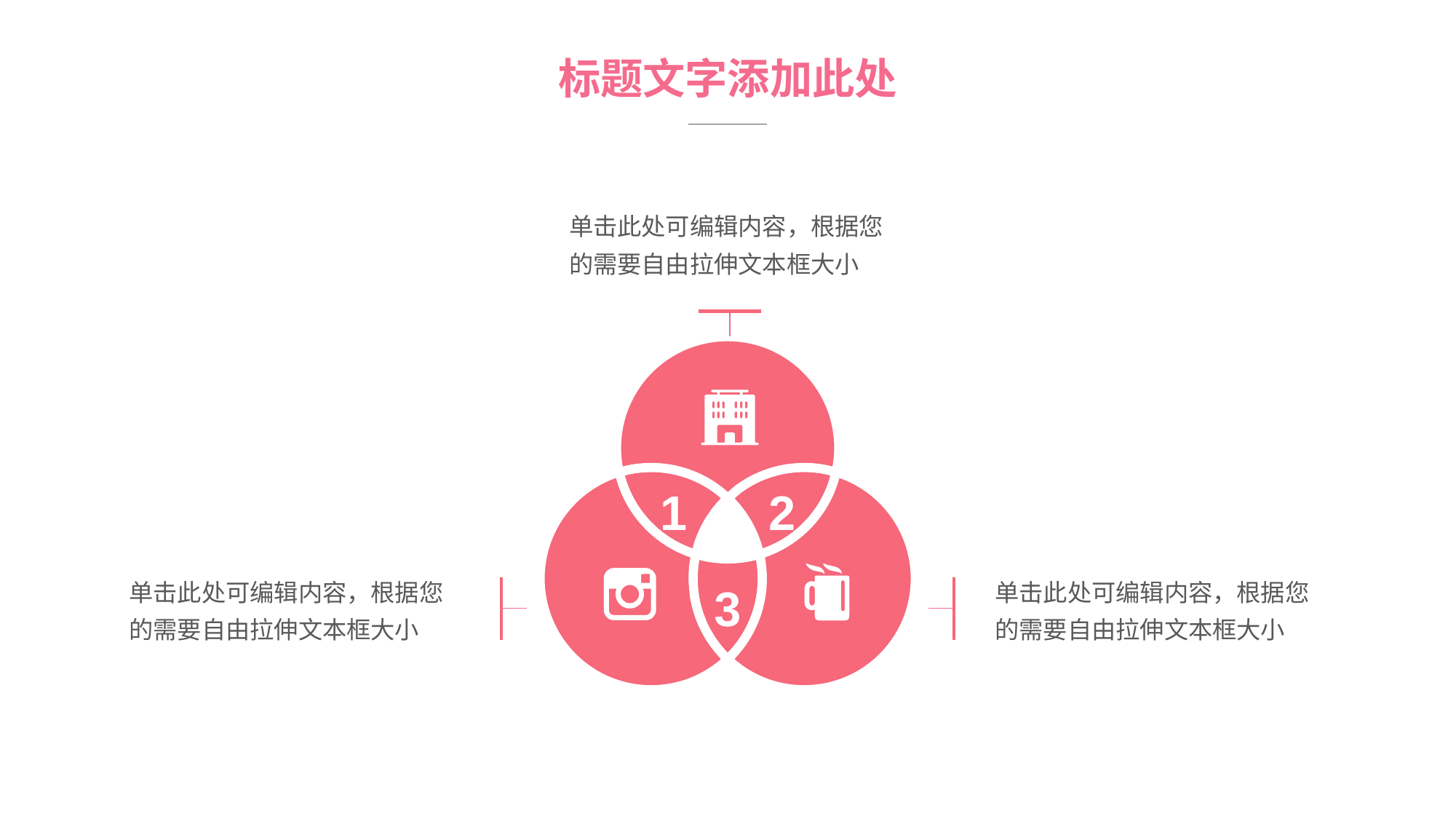

标题文字添加此处
单击此处可编辑内容，根据您的需要自由拉伸文本框大小

1
2
3

单击此处可编辑内容，根据您的需要自由拉伸文本框大小
单击此处可编辑内容，根据您的需要自由拉伸文本框大小